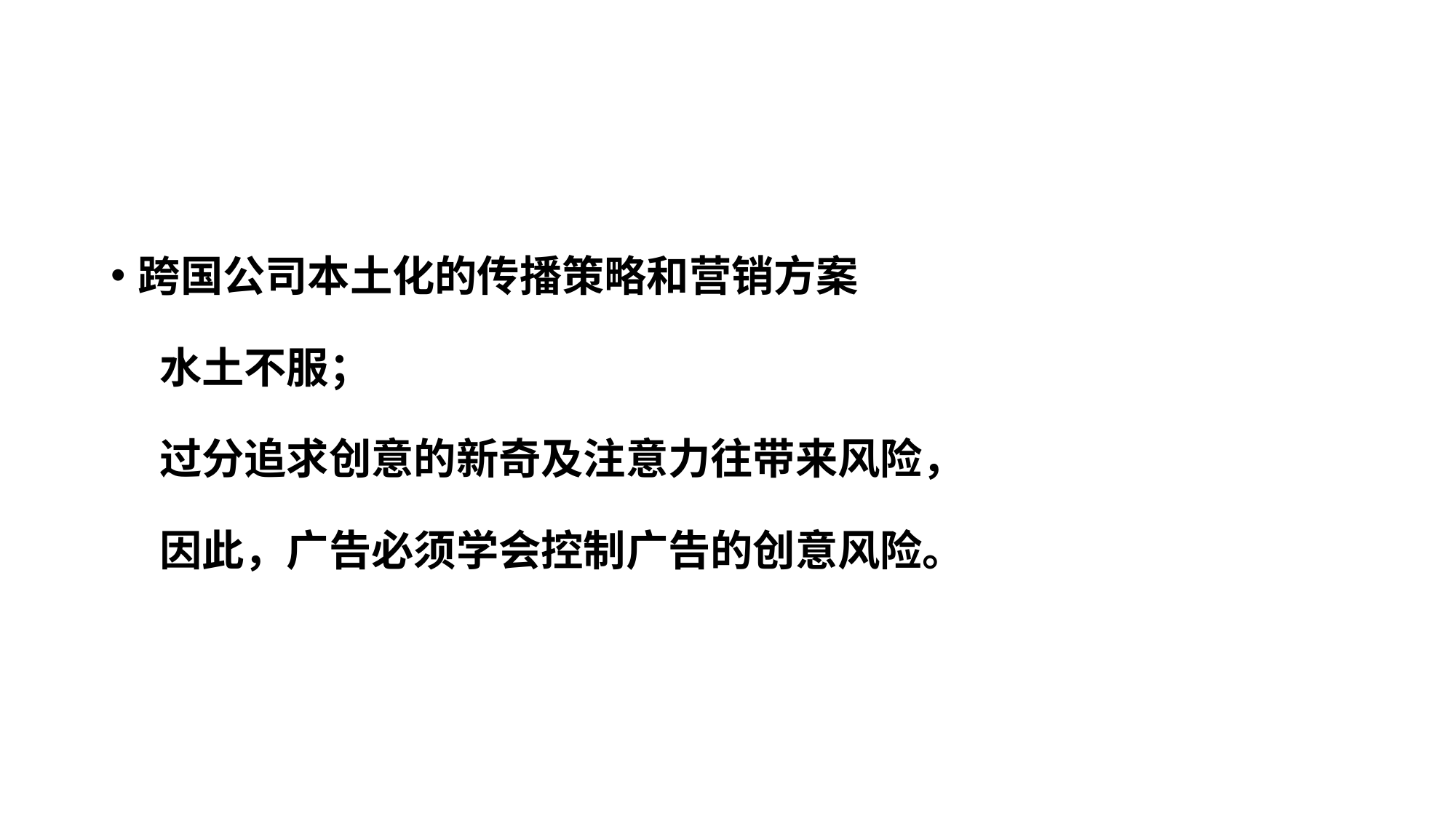

跨国公司本土化的传播策略和营销方案
    水土不服；
    过分追求创意的新奇及注意力往带来风险，
    因此，广告必须学会控制广告的创意风险。